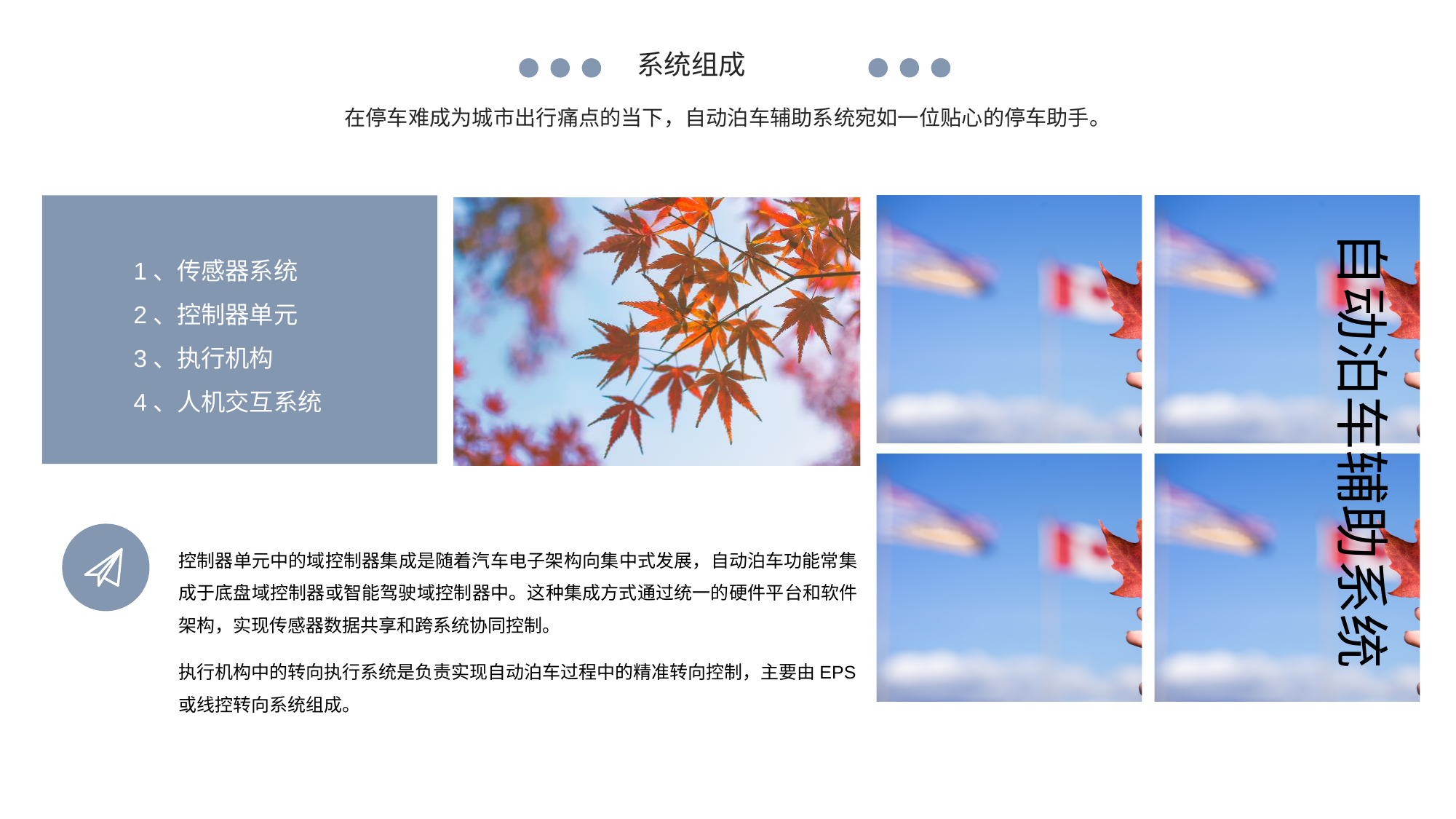

系统组成
在停车难成为城市出行痛点的当下，自动泊车辅助系统宛如一位贴心的停车助手。

自动泊车辅助系统
1、传感器系统
2、控制器单元
3、执行机构
4、人机交互系统

控制器单元中的域控制器集成是随着汽车电子架构向集中式发展，自动泊车功能常集成于底盘域控制器或智能驾驶域控制器中。这种集成方式通过统一的硬件平台和软件架构，实现传感器数据共享和跨系统协同控制。

执行机构中的转向执行系统是负责实现自动泊车过程中的精准转向控制，主要由EPS或线控转向系统组成。